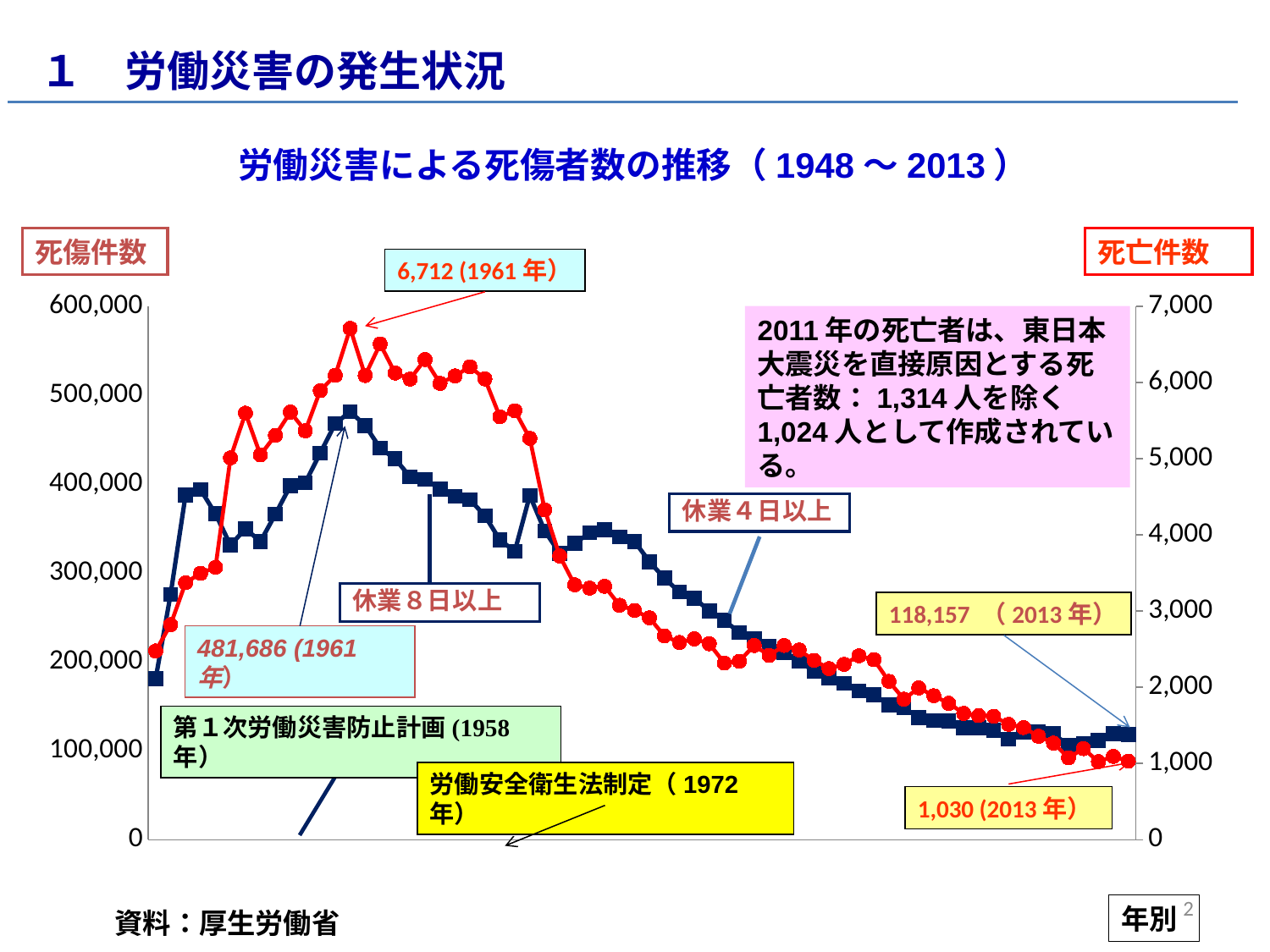

１　労働災害の発生状況
労働災害による死傷者数の推移（1948～2013）
死傷件数
死亡件数
6,712 (1961年）

### Chart

| Category |  |  |
|---|---|---|
| 1948 | 181000.0 | 2477.0 |
| 1949 | 276000.0 | 2822.0 |
| 1950 | 388000.0 | 3373.0 |
| 1951 | 394000.0 | 3497.0 |
| 1952 | 366539.0 | 3576.0 |
| 1953 | 331342.0 | 5012.0 |
| 1954 | 349987.0 | 5599.0 |
| 1955 | 335442.0 | 5050.0 |
| 1956 | 366273.0 | 5308.0 |
| 1957 | 398190.0 | 5612.0 |
| 1958 | 401760.0 | 5368.0 |
| 1959 | 435017.0 | 5895.0 |
| 1960 | 468139.0 | 6095.0 |
| 1961 | 481686.0 | 6712.0 |
| 1962 | 466126.0 | 6093.0 |
| 1963 | 440547.0 | 6506.0 |
| 1964 | 428558.0 | 6126.0 |
| 1965 | 408331.0 | 6046.0 |
| 1966 | 405361.0 | 6303.0 |
| 1967 | 394627.0 | 5990.0 |
| 1968 | 386443.0 | 6088.0 |
| 1969 | 382642.0 | 6208.0 |
| 1970 | 364444.0 | 6048.0 |
| 1971 | 337421.0 | 5552.0 |
| 1972 | 324435.0 | 5631.0 |
| 1973 | 387342.0 | 5269.0 |
| 1974 | 347407.0 | 4330.0 |
| 1975 | 322322.0 | 3725.0 |
| 1976 | 333311.0 | 3345.0 |
| 1977 | 345293.0 | 3302.0 |
| 1978 | 348826.0 | 3326.0 |
| 1979 | 340731.0 | 3077.0 |
| 1980 | 335706.0 | 3009.0 |
| 1981 | 312844.0 | 2912.0 |
| 1982 | 294319.0 | 2674.0 |
| 1983 | 278623.0 | 2588.0 |
| 1984 | 271884.0 | 2635.0 |
| 1985 | 257240.0 | 2572.0 |
| 1986 | 246891.0 | 2318.0 |
| 1987 | 232953.0 | 2342.0 |
| 1988 | 226318.0 | 2549.0 |
| 1989 | 217964.0 | 2419.0 |
| 1990 | 210108.0 | 2550.0 |
| 1991 | 200633.0 | 2489.0 |
| 1992 | 189589.0 | 2354.0 |
| 1993 | 181900.0 | 2245.0 |
| 1994 | 176047.0 | 2301.0 |
| 1995 | 167316.0 | 2414.0 |
| 1996 | 162862.0 | 2363.0 |
| 1997 | 151726.0 | 2078.0 |
| 1998 | 148248.0 | 1844.0 |
| 1999 | 137316.0 | 1992.0 |
| 2000 | 133948.0 | 1889.0 |
| 2001 | 133598.0 | 1790.0 |
| 2002 | 125918.0 | 1658.0 |
| 2003 | 125750.0 | 1628.0 |
| 2004 | 122804.0 | 1620.0 |
| 2005 | 113164.0 | 1514.0 |
| 2006 | 121378.0 | 1472.0 |
| 2007 | 121356.0 | 1357.0 |
| 2008 | 119291.0 | 1268.0 |
| 2009 | 105718.0 | 1075.0 |
| 2010 | 107759.0 | 1195.0 |
| 2011 | 111349.0 | 1024.0 |
| 2012 | 119576.0 | 1093.0 |
| 2013 | 118157.0 | 1030.0 |
2011年の死亡者は、東日本大震災を直接原因とする死亡者数：1,314人を除く1,024人として作成されている。
118,157 （2013年）
481,686 (1961年）
第１次労働災害防止計画(1958年）
労働安全衛生法制定（1972年）
1,030 (2013年）
2
年別
資料：厚生労働省